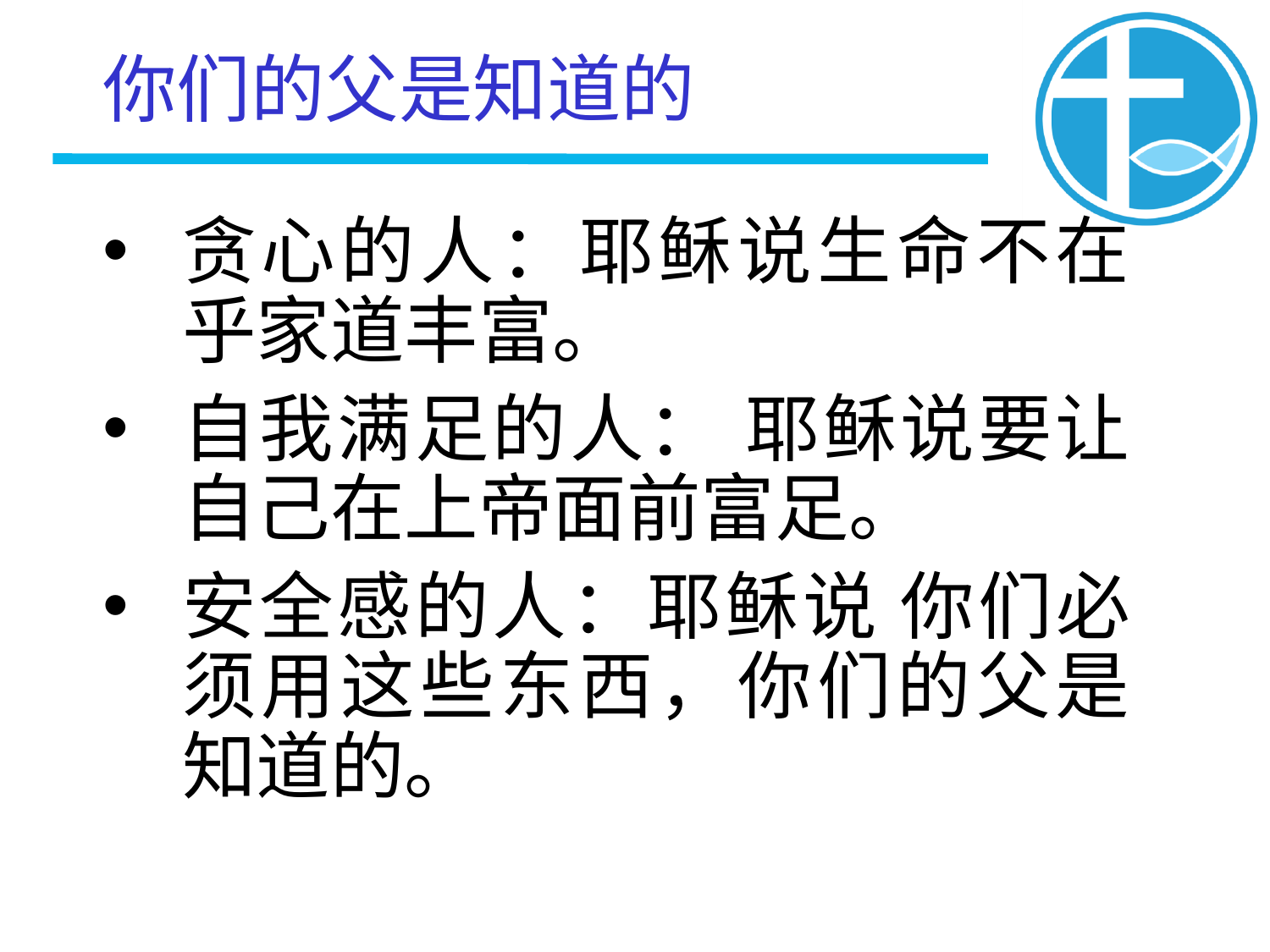

# 你们的⽗是知道的
贪⼼的⼈：耶稣说⽣命不在乎家道丰富。
⾃我满⾜的⼈： 耶稣说要让⾃⼰在上帝⾯前富⾜。
安全感的⼈：耶稣说 你们必须⽤这些东西，你们的⽗是知道的。